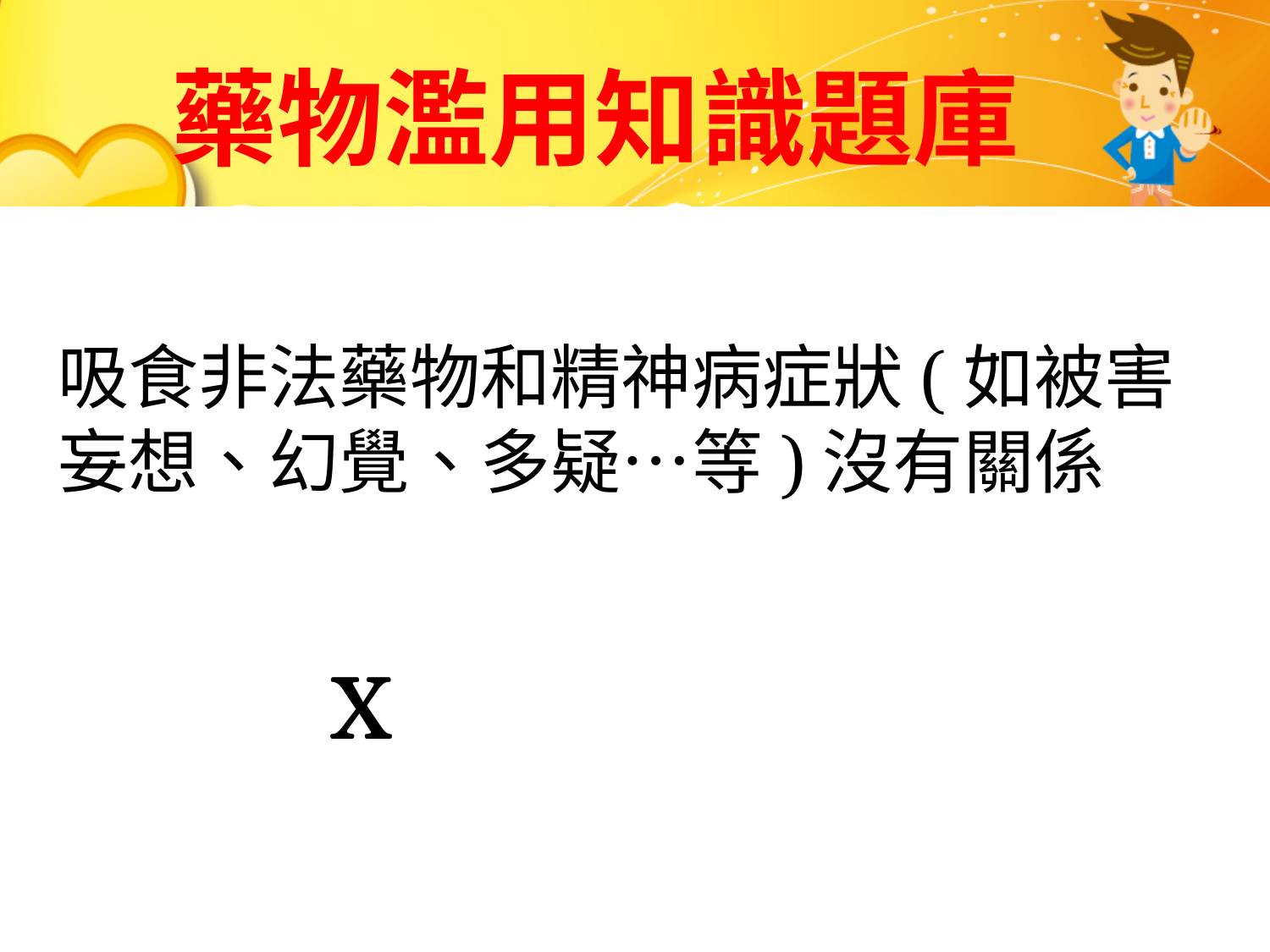

藥物濫用知識題庫
# 吸食非法藥物和精神病症狀(如被害妄想、幻覺、多疑…等)沒有關係
x